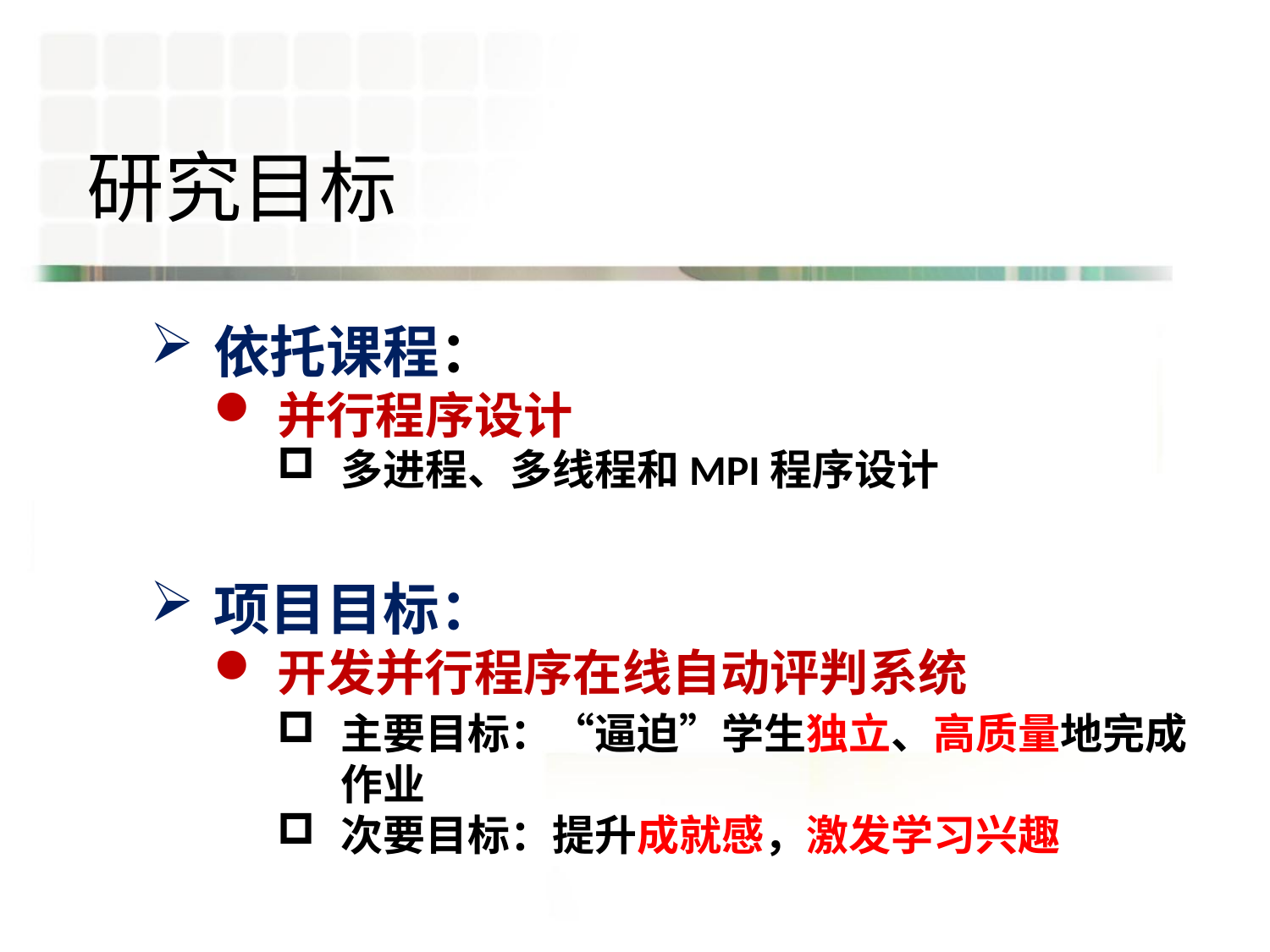

# 研究目标
依托课程：
并行程序设计
多进程、多线程和MPI程序设计
项目目标：
开发并行程序在线自动评判系统
主要目标：“逼迫”学生独立、高质量地完成作业
次要目标：提升成就感，激发学习兴趣